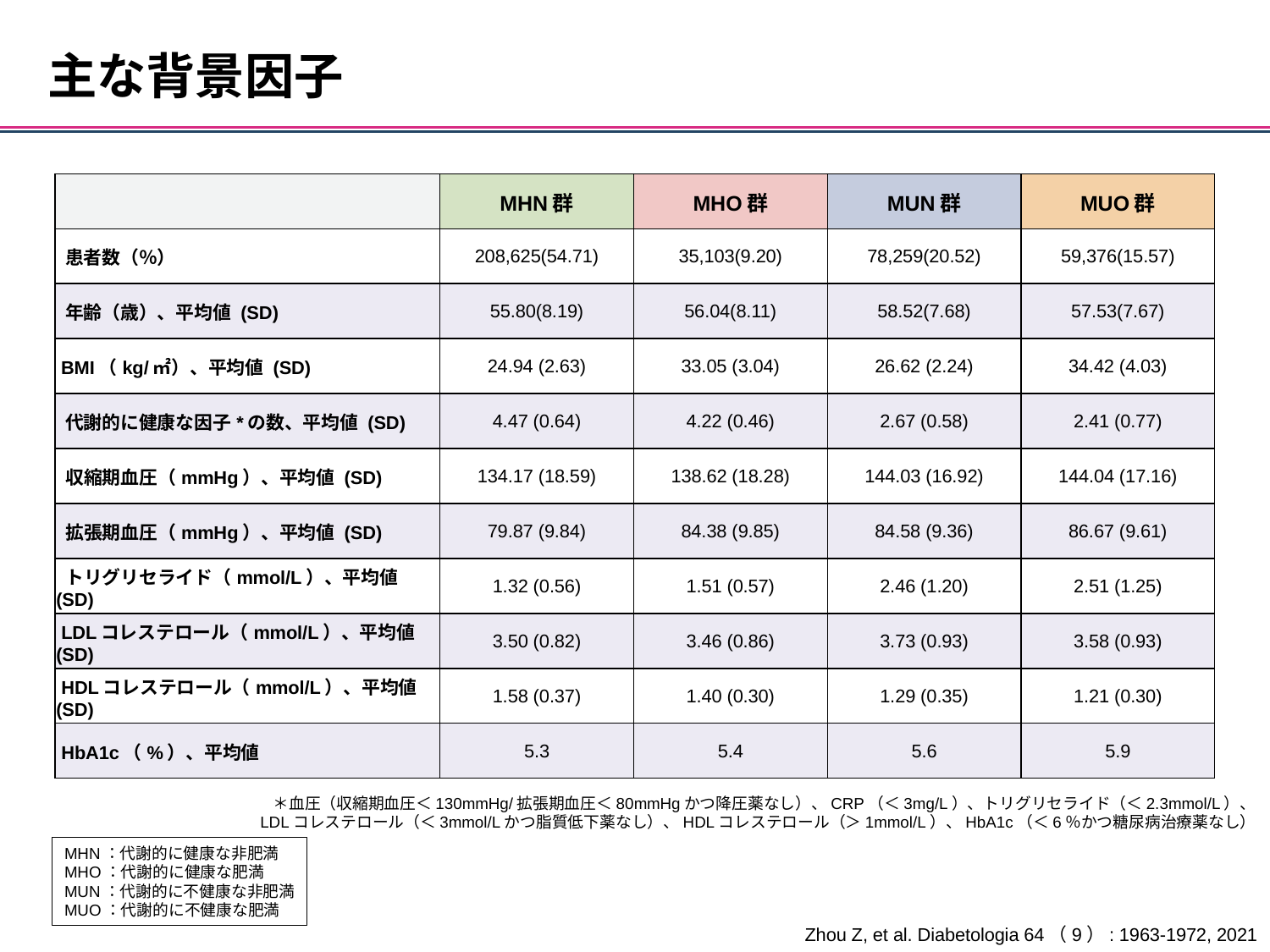

主な背景因子
|  | MHN群 | MHO群 | MUN群 | MUO群 |
| --- | --- | --- | --- | --- |
| 患者数（％） | 208,625(54.71) | 35,103(9.20) | 78,259(20.52) | 59,376(15.57) |
| 年齢（歳）、平均値 (SD) | 55.80(8.19) | 56.04(8.11) | 58.52(7.68) | 57.53(7.67) |
| BMI（kg/㎡）、平均値 (SD) | 24.94 (2.63) | 33.05 (3.04) | 26.62 (2.24) | 34.42 (4.03) |
| 代謝的に健康な因子\*の数、平均値 (SD) | 4.47 (0.64) | 4.22 (0.46) | 2.67 (0.58) | 2.41 (0.77) |
| 収縮期血圧（mmHg）、平均値 (SD) | 134.17 (18.59) | 138.62 (18.28) | 144.03 (16.92) | 144.04 (17.16) |
| 拡張期血圧（mmHg）、平均値 (SD) | 79.87 (9.84) | 84.38 (9.85) | 84.58 (9.36) | 86.67 (9.61) |
| トリグリセライド（mmol/L）、平均値 (SD) | 1.32 (0.56) | 1.51 (0.57) | 2.46 (1.20) | 2.51 (1.25) |
| LDLコレステロール（mmol/L）、平均値(SD) | 3.50 (0.82) | 3.46 (0.86) | 3.73 (0.93) | 3.58 (0.93) |
| HDLコレステロール（mmol/L）、平均値(SD) | 1.58 (0.37) | 1.40 (0.30) | 1.29 (0.35) | 1.21 (0.30) |
| HbA1c（%）、平均値 | 5.3 | 5.4 | 5.6 | 5.9 |
＊血圧（収縮期血圧＜130mmHg/拡張期血圧＜80mmHgかつ降圧薬なし）、CRP（＜3mg/L）、トリグリセライド（＜2.3mmol/L）、
LDLコレステロール（＜3mmol/Lかつ脂質低下薬なし）、HDLコレステロール（＞1mmol/L）、HbA1c（＜6％かつ糖尿病治療薬なし）
MHN：代謝的に健康な非肥満
MHO：代謝的に健康な肥満
MUN：代謝的に不健康な非肥満
MUO：代謝的に不健康な肥満
Zhou Z, et al. Diabetologia 64（9）: 1963-1972, 2021